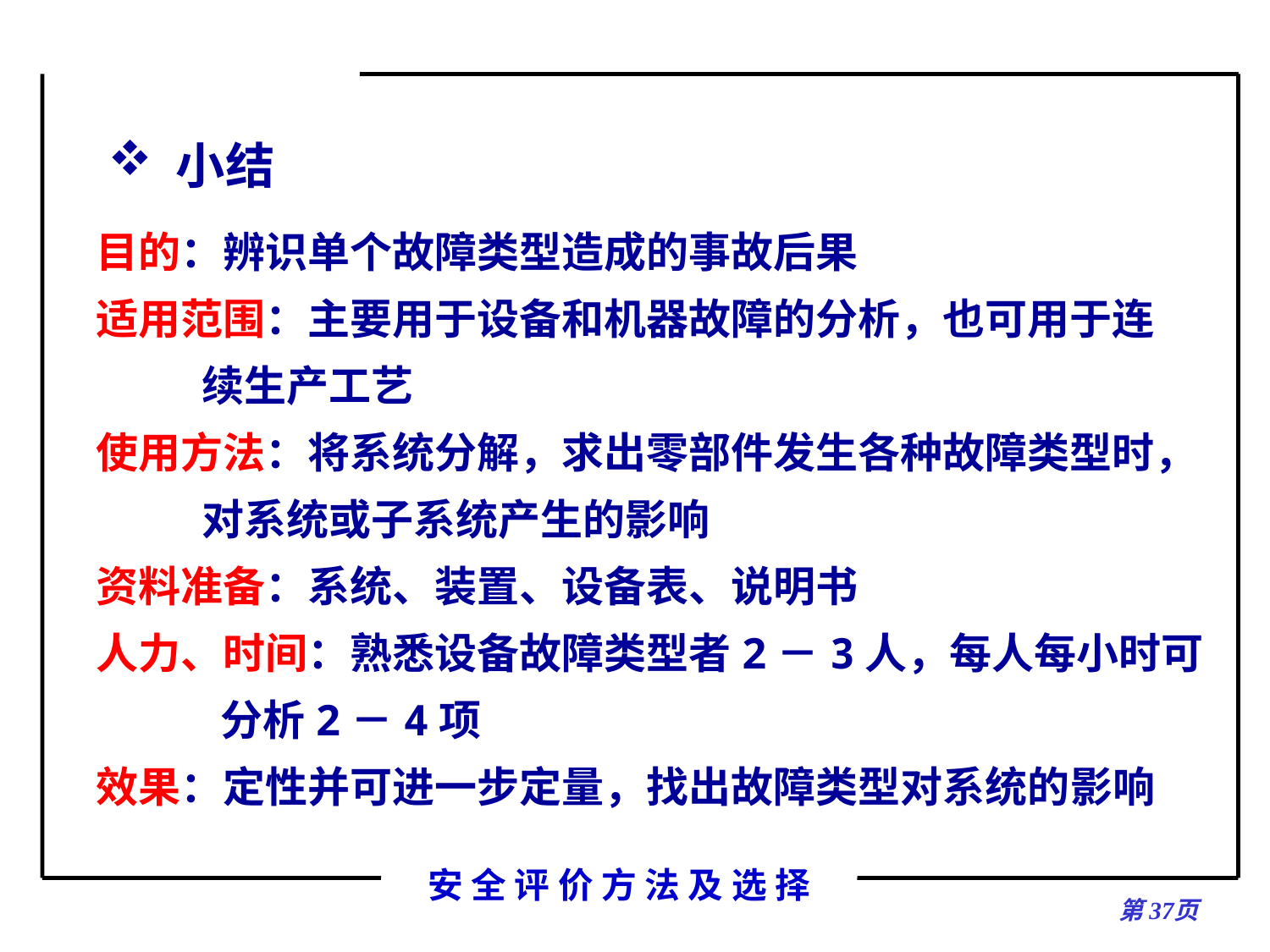

小结
目的：辨识单个故障类型造成的事故后果
适用范围：主要用于设备和机器故障的分析，也可用于连
          续生产工艺
使用方法：将系统分解，求出零部件发生各种故障类型时，
          对系统或子系统产生的影响
资料准备：系统、装置、设备表、说明书
人力、时间：熟悉设备故障类型者2－3人，每人每小时可
            分析2－4项
效果：定性并可进一步定量，找出故障类型对系统的影响
第37页